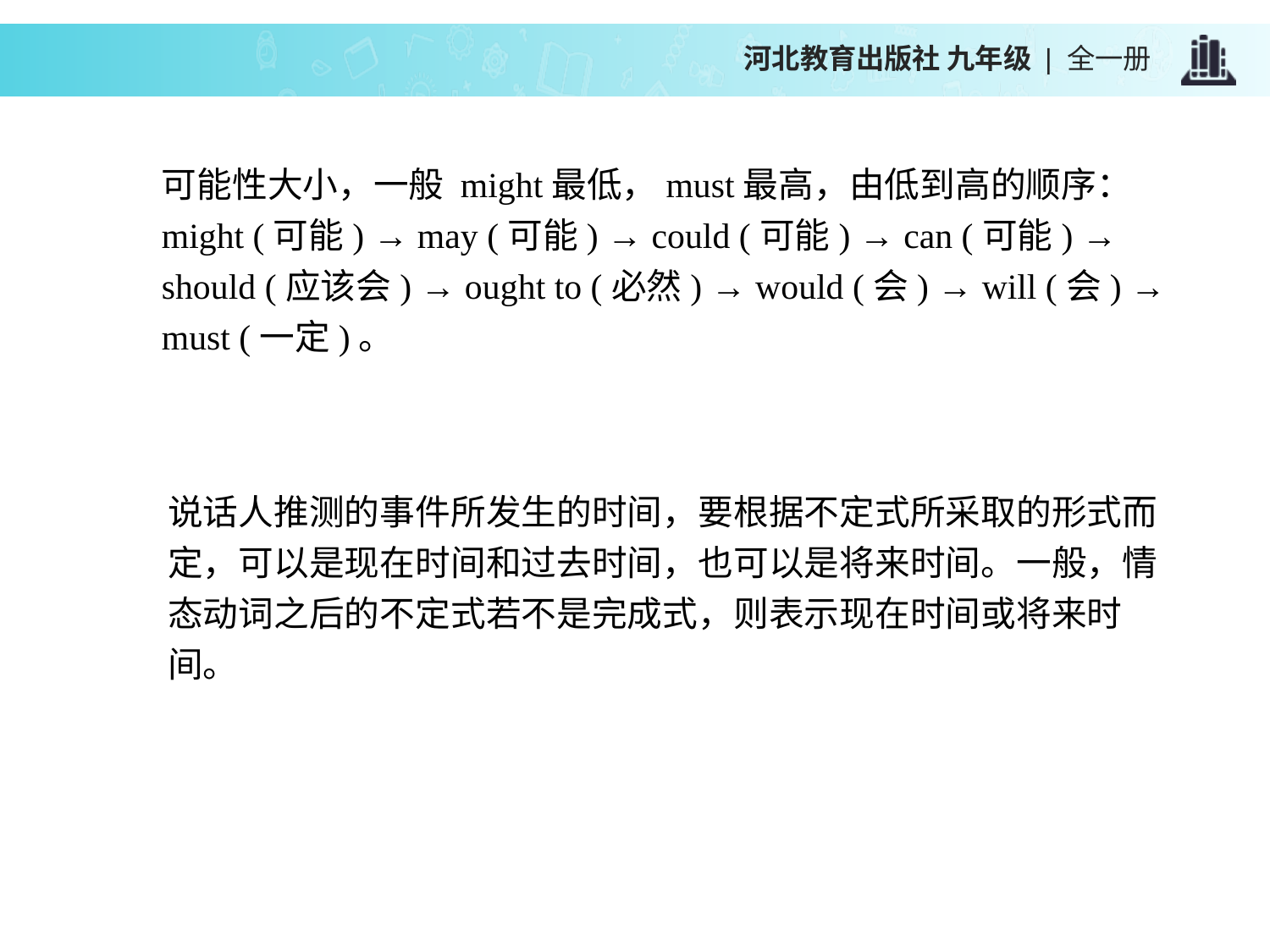

可能性大小，一般 might最低，must最高，由低到高的顺序：might (可能) → may (可能) → could (可能) → can (可能) → should (应该会) → ought to (必然) → would (会) → will (会) → must (一定)。
说话人推测的事件所发生的时间，要根据不定式所采取的形式而定，可以是现在时间和过去时间，也可以是将来时间。一般，情态动词之后的不定式若不是完成式，则表示现在时间或将来时间。